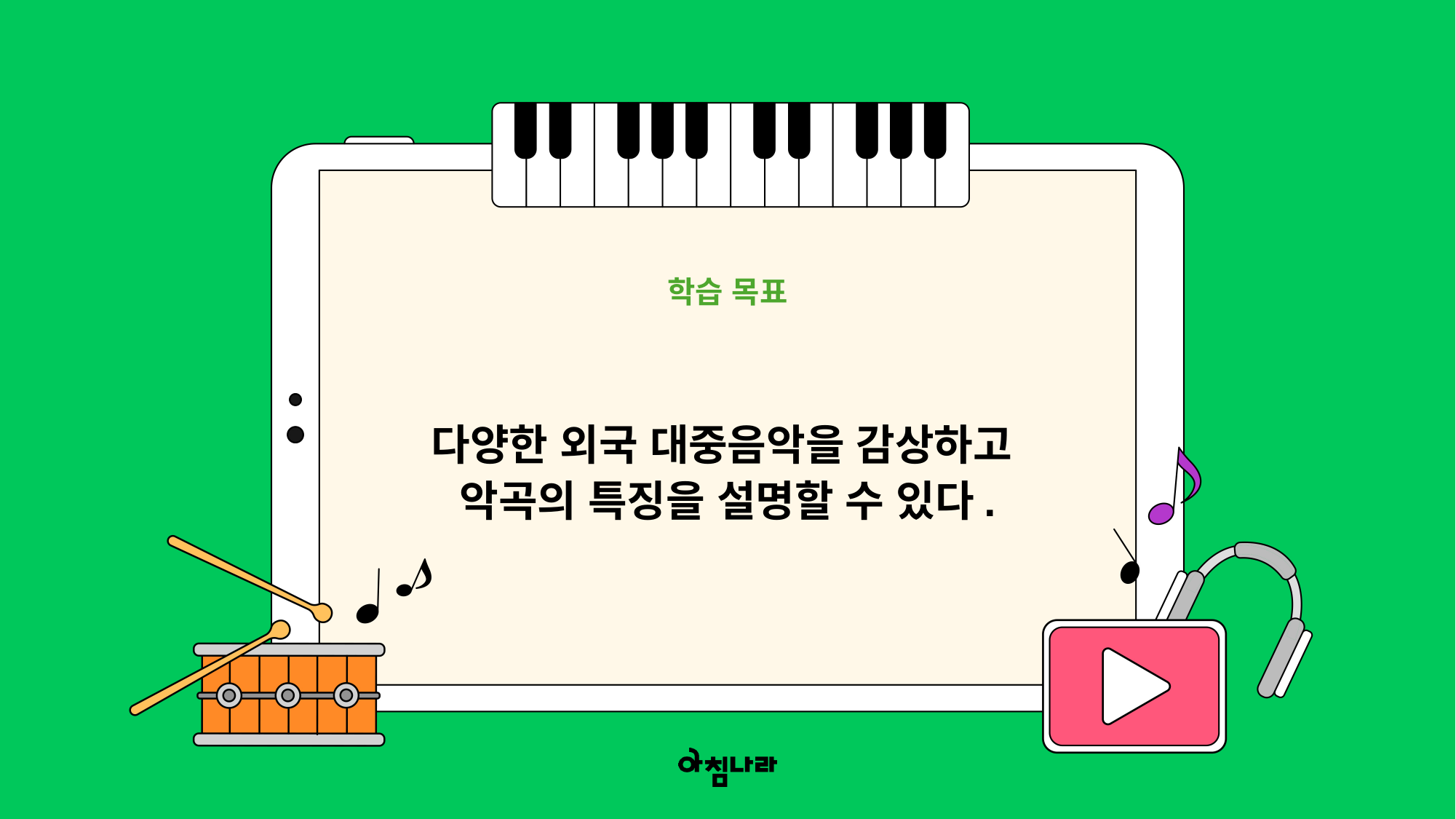

학습 목표
다양한 외국 대중음악을 감상하고
악곡의 특징을 설명할 수 있다.